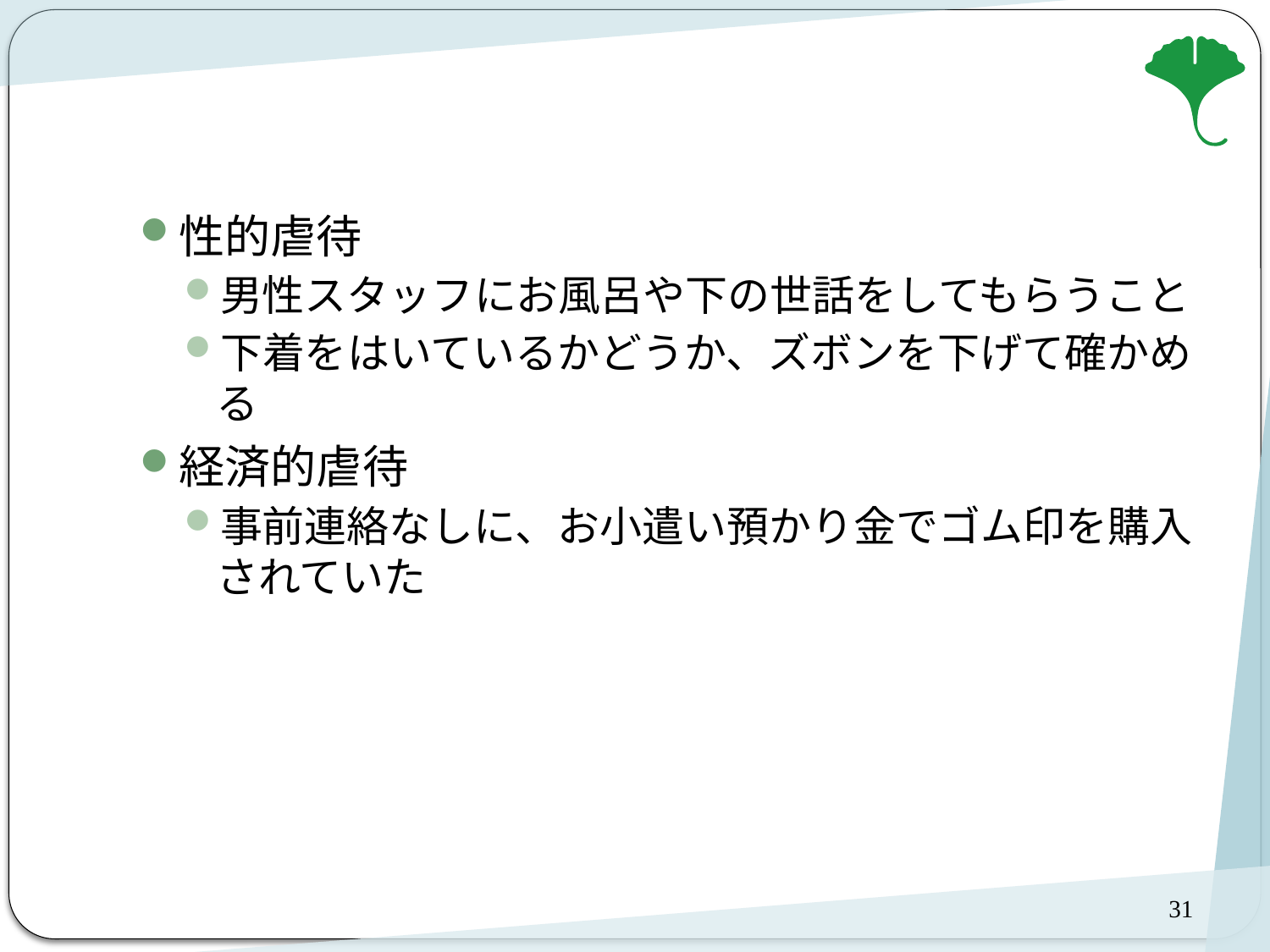

#
性的虐待
男性スタッフにお風呂や下の世話をしてもらうこと
下着をはいているかどうか、ズボンを下げて確かめる
経済的虐待
事前連絡なしに、お小遣い預かり金でゴム印を購入されていた
31